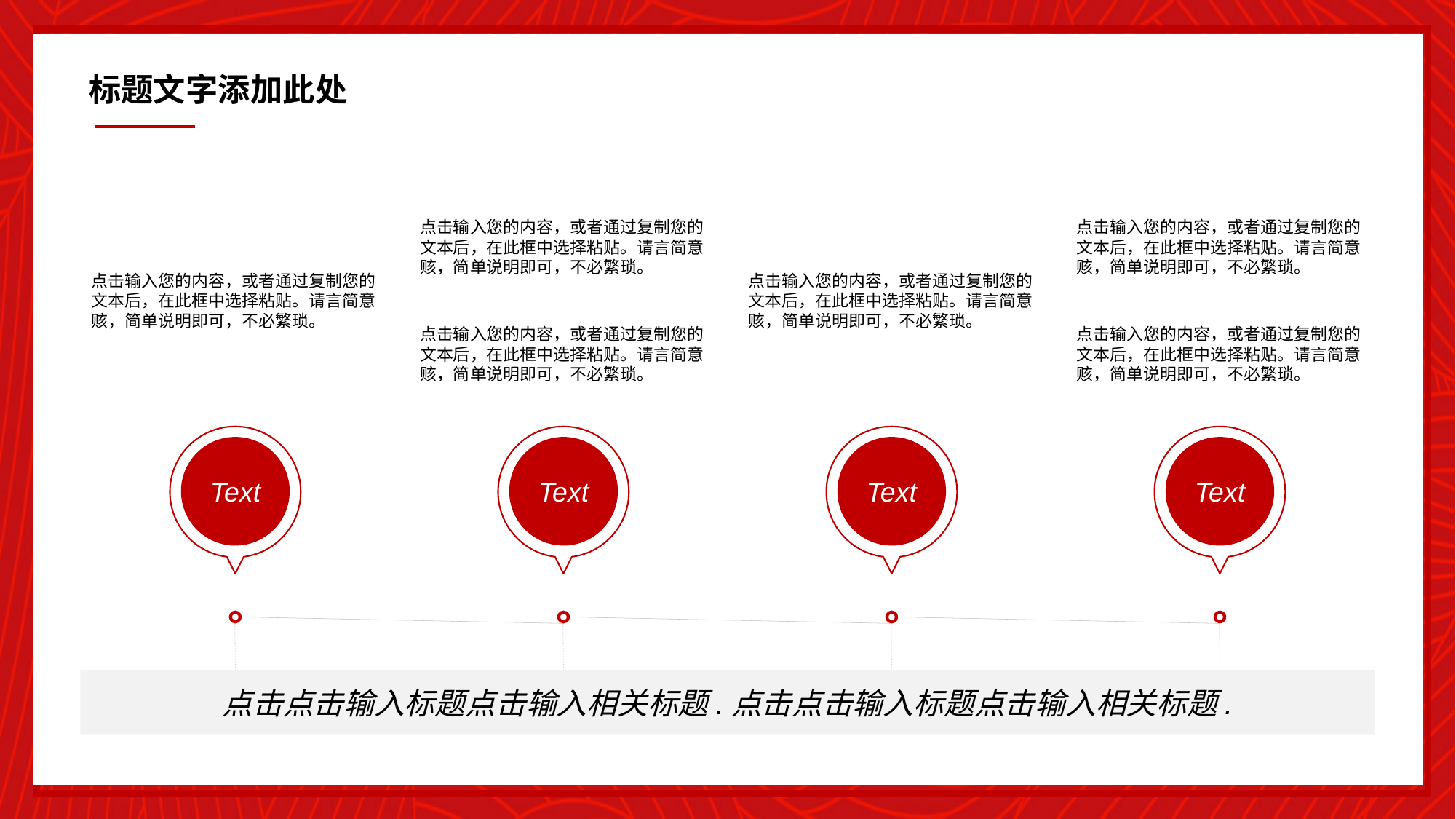

标题文字添加此处
点击输入您的内容，或者通过复制您的文本后，在此框中选择粘贴。请言简意赅，简单说明即可，不必繁琐。
点击输入您的内容，或者通过复制您的文本后，在此框中选择粘贴。请言简意赅，简单说明即可，不必繁琐。
点击输入您的内容，或者通过复制您的文本后，在此框中选择粘贴。请言简意赅，简单说明即可，不必繁琐。
点击输入您的内容，或者通过复制您的文本后，在此框中选择粘贴。请言简意赅，简单说明即可，不必繁琐。
点击输入您的内容，或者通过复制您的文本后，在此框中选择粘贴。请言简意赅，简单说明即可，不必繁琐。
点击输入您的内容，或者通过复制您的文本后，在此框中选择粘贴。请言简意赅，简单说明即可，不必繁琐。

Text

Text

Text

Text

点击点击输入标题点击输入相关标题.点击点击输入标题点击输入相关标题.